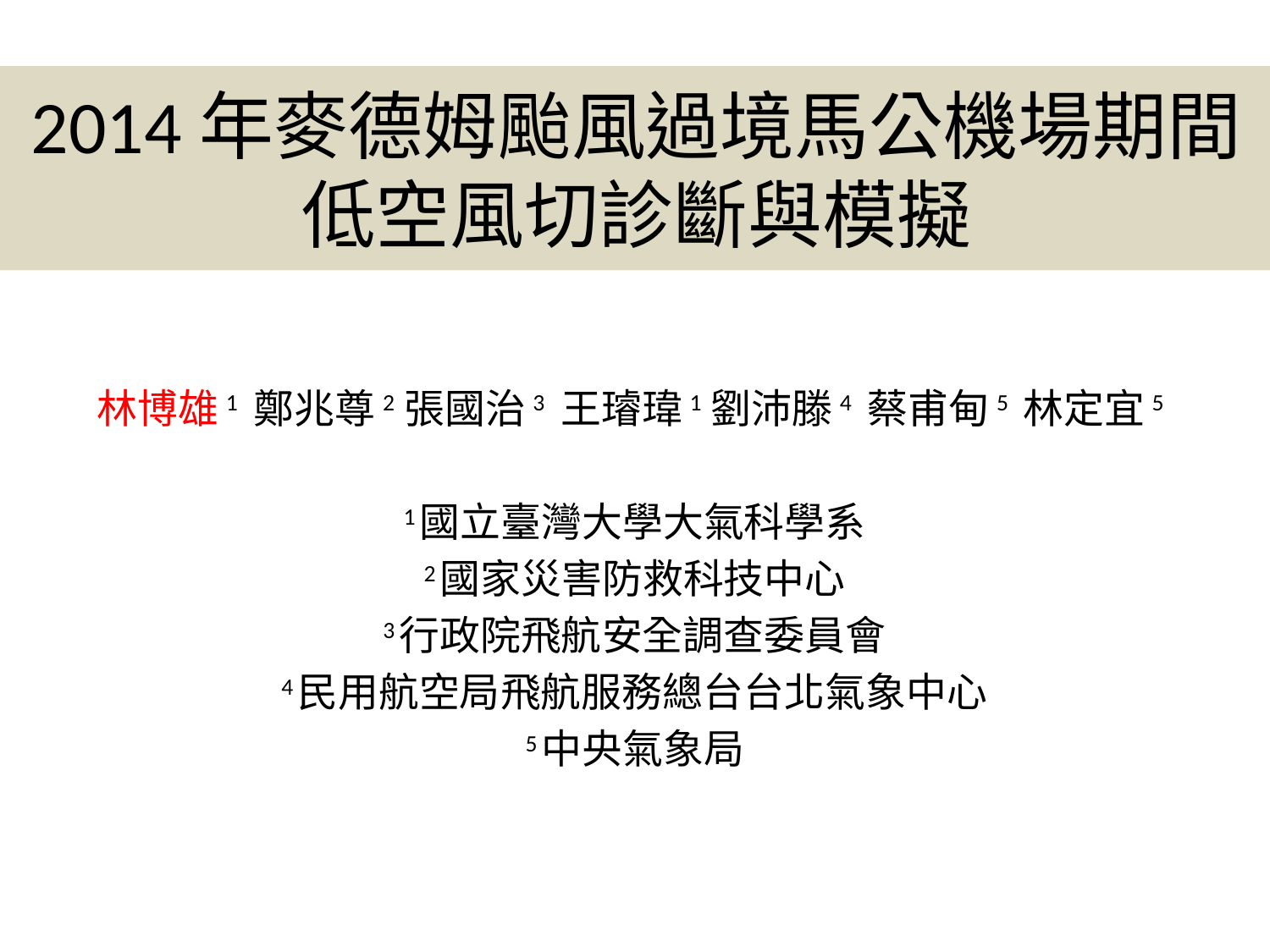

# 2014年麥德姆颱風過境馬公機場期間 低空風切診斷與模擬
林博雄1 鄭兆尊2 張國治3 王璿瑋1 劉沛滕4 蔡甫甸5  林定宜5

1國立臺灣大學大氣科學系
2國家災害防救科技中心
3行政院飛航安全調查委員會
4民用航空局飛航服務總台台北氣象中心
5中央氣象局